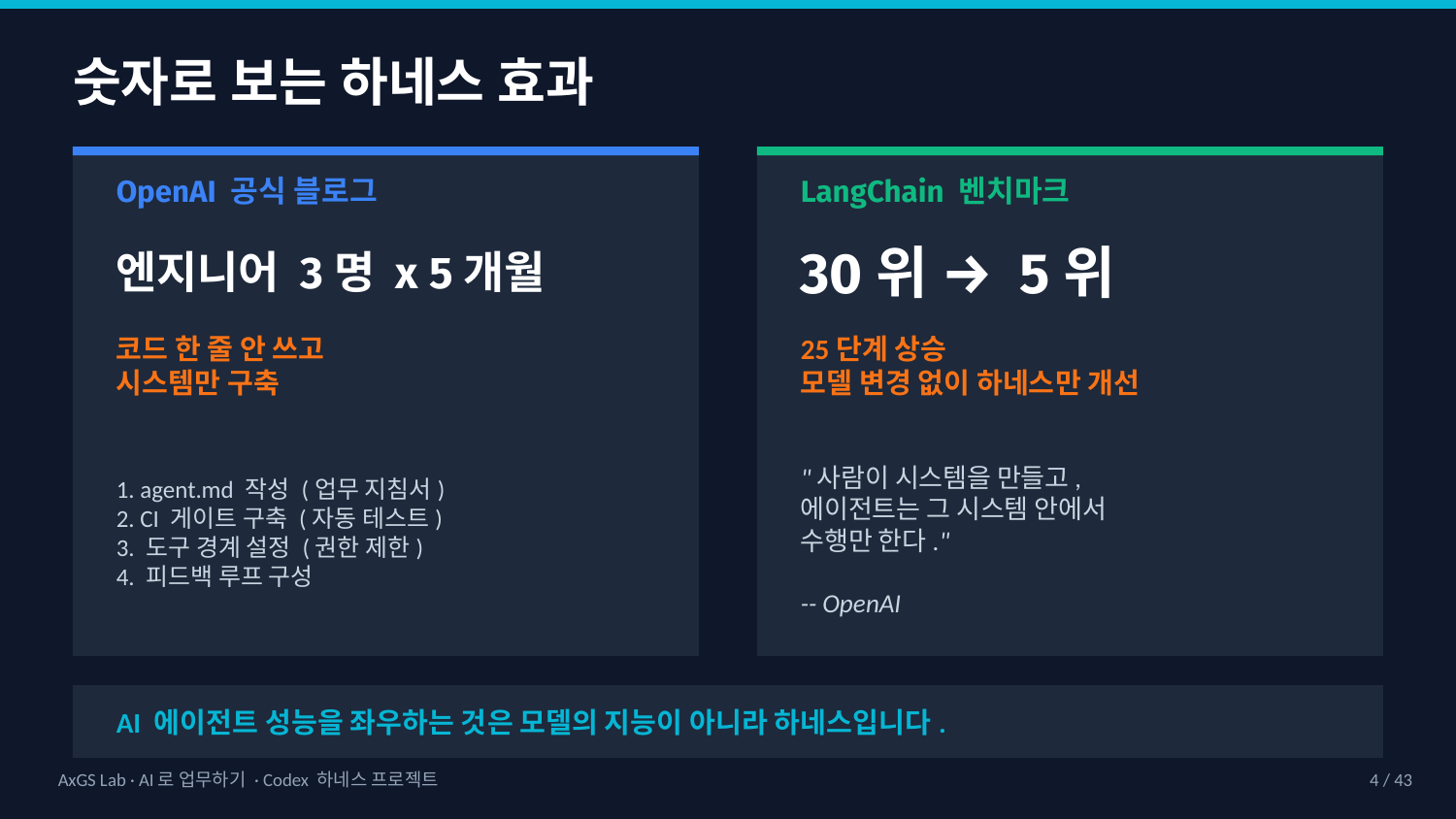

숫자로 보는 하네스 효과

OpenAI 공식 블로그
LangChain 벤치마크
엔지니어 3명 x 5개월
30위 → 5위
코드 한 줄 안 쓰고
시스템만 구축
25단계 상승
모델 변경 없이 하네스만 개선
1. agent.md 작성 (업무 지침서)
2. CI 게이트 구축 (자동 테스트)
3. 도구 경계 설정 (권한 제한)
4. 피드백 루프 구성
"사람이 시스템을 만들고,
에이전트는 그 시스템 안에서
수행만 한다."

-- OpenAI

AI 에이전트 성능을 좌우하는 것은 모델의 지능이 아니라 하네스입니다.
AxGS Lab · AI로 업무하기 · Codex 하네스 프로젝트
4 / 43